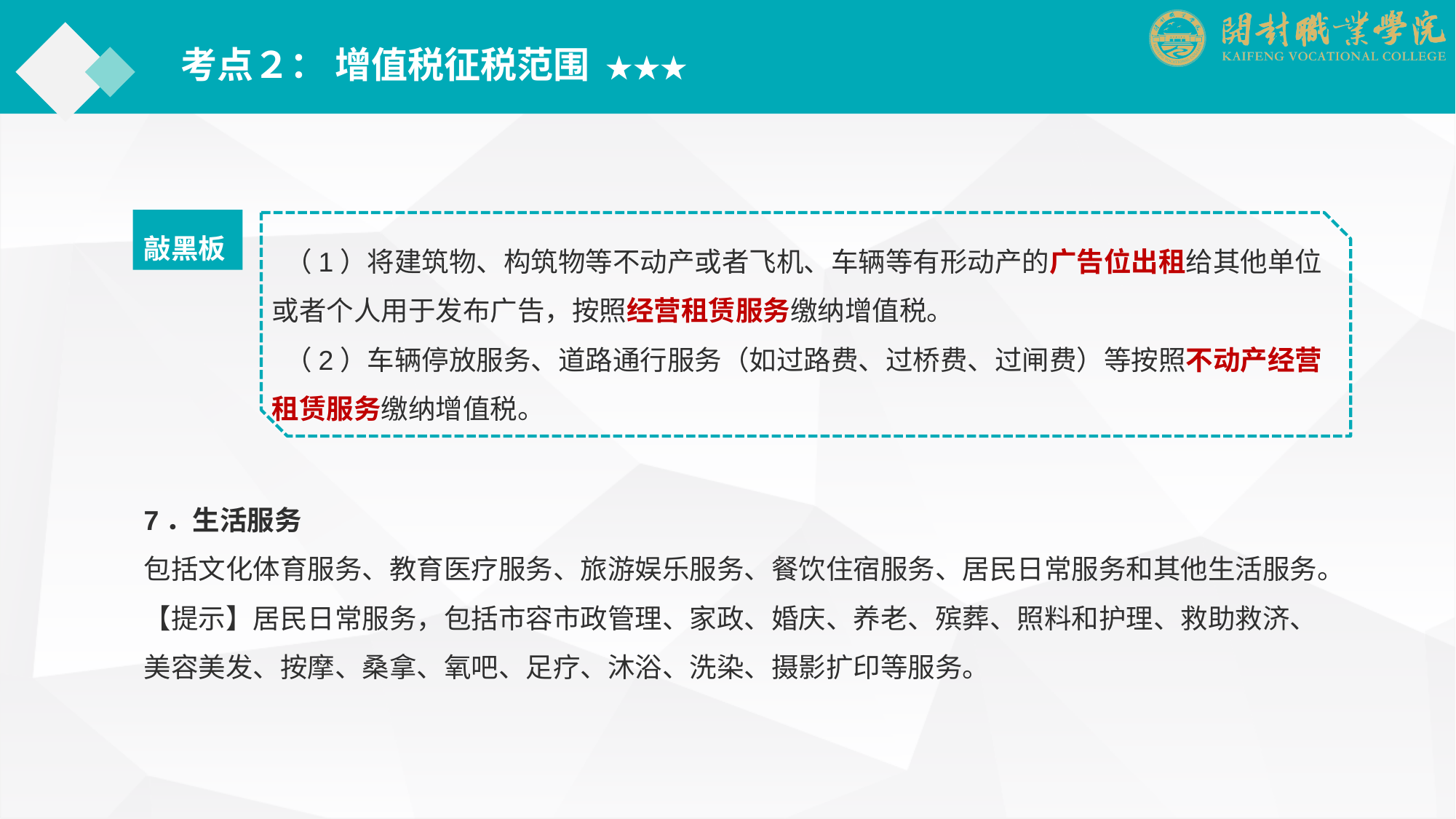

考点２： 增值税征税范围  ★★★
敲黑板

 （1）将建筑物、构筑物等不动产或者飞机、车辆等有形动产的广告位出租给其他单位或者个人用于发布广告，按照经营租赁服务缴纳增值税。
 （2）车辆停放服务、道路通行服务（如过路费、过桥费、过闸费）等按照不动产经营租赁服务缴纳增值税。
7．生活服务
包括文化体育服务、教育医疗服务、旅游娱乐服务、餐饮住宿服务、居民日常服务和其他生活服务。
【提示】居民日常服务，包括市容市政管理、家政、婚庆、养老、殡葬、照料和护理、救助救济、美容美发、按摩、桑拿、氧吧、足疗、沐浴、洗染、摄影扩印等服务。